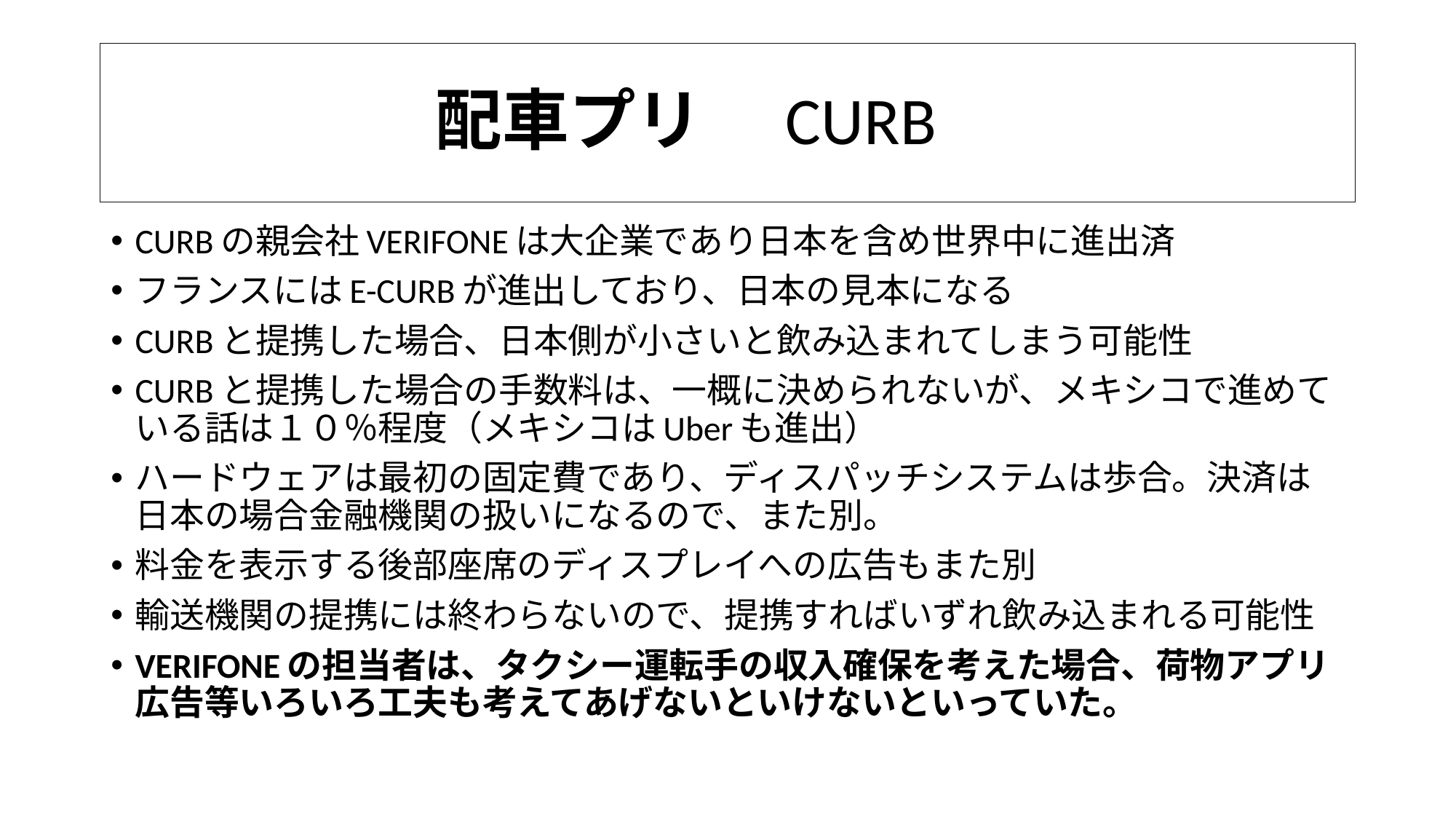

# 配車プリ　CURB
CURBの親会社VERIFONEは大企業であり日本を含め世界中に進出済
フランスにはE-CURBが進出しており、日本の見本になる
CURBと提携した場合、日本側が小さいと飲み込まれてしまう可能性
CURBと提携した場合の手数料は、一概に決められないが、メキシコで進めている話は１０％程度（メキシコはUberも進出）
ハードウェアは最初の固定費であり、ディスパッチシステムは歩合。決済は日本の場合金融機関の扱いになるので、また別。
料金を表示する後部座席のディスプレイへの広告もまた別
輸送機関の提携には終わらないので、提携すればいずれ飲み込まれる可能性
VERIFONEの担当者は、タクシー運転手の収入確保を考えた場合、荷物アプリ広告等いろいろ工夫も考えてあげないといけないといっていた。